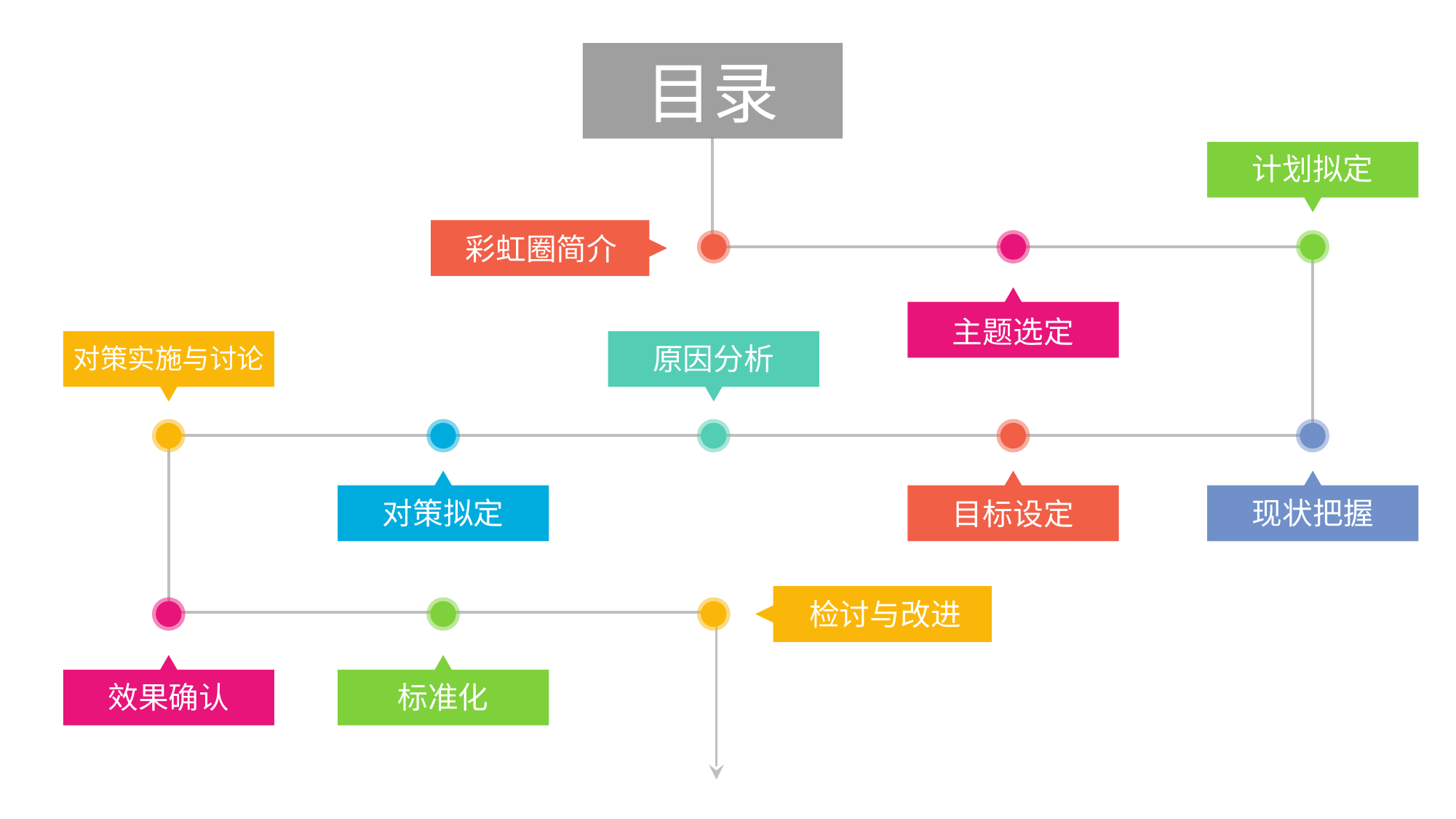

目录
https://www.ypppt.com/

计划拟定

彩虹圈简介

主题选定

对策实施与讨论

原因分析

对策拟定

目标设定

现状把握

检讨与改进

效果确认

标准化
延时符